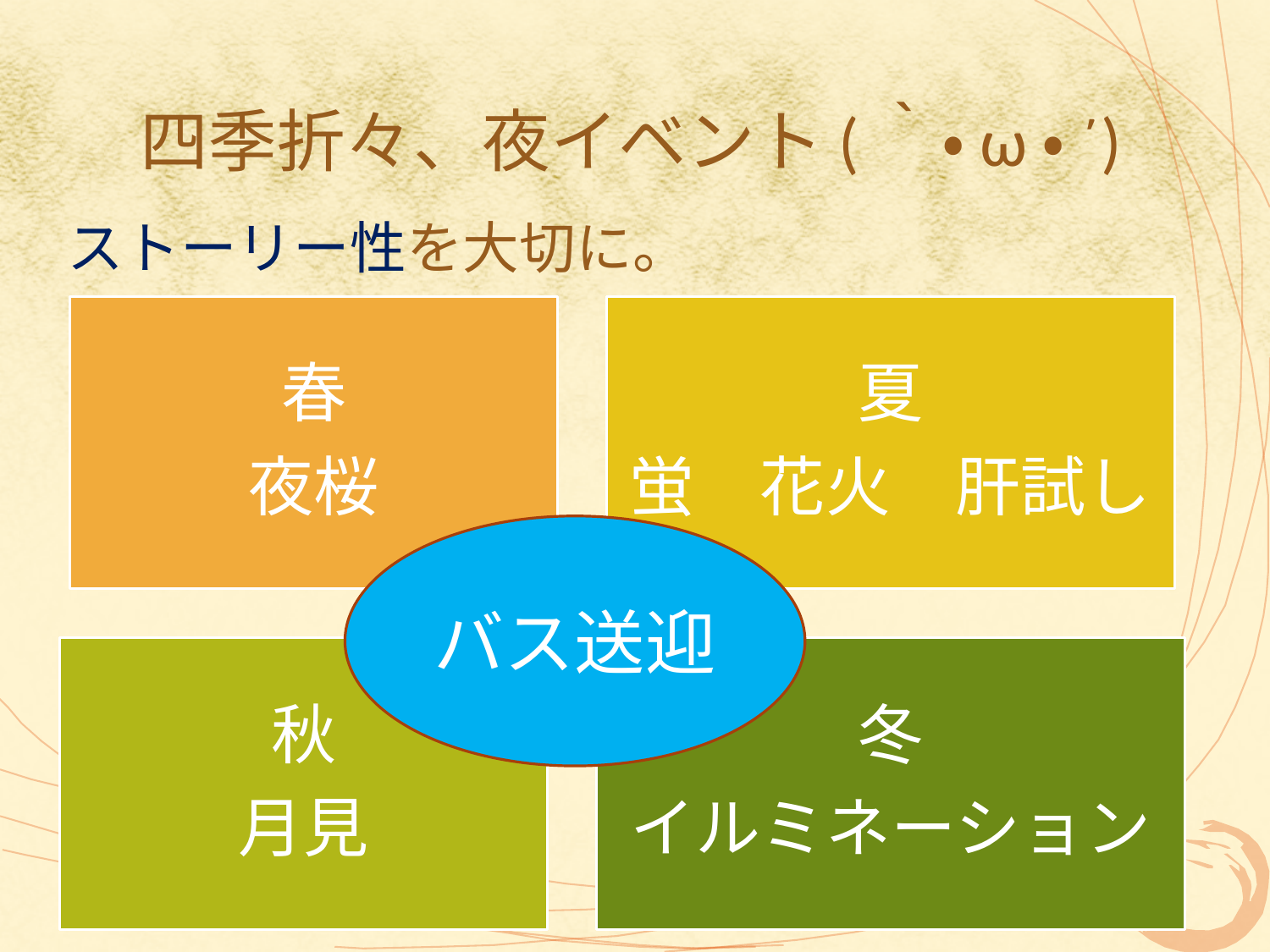

# 四季折々、夜イベント(｀・ω・´)
ストーリー性を大切に。

春
夜桜
夏
蛍　花火　肝試し
秋
月見
冬
イルミネーション
バス送迎